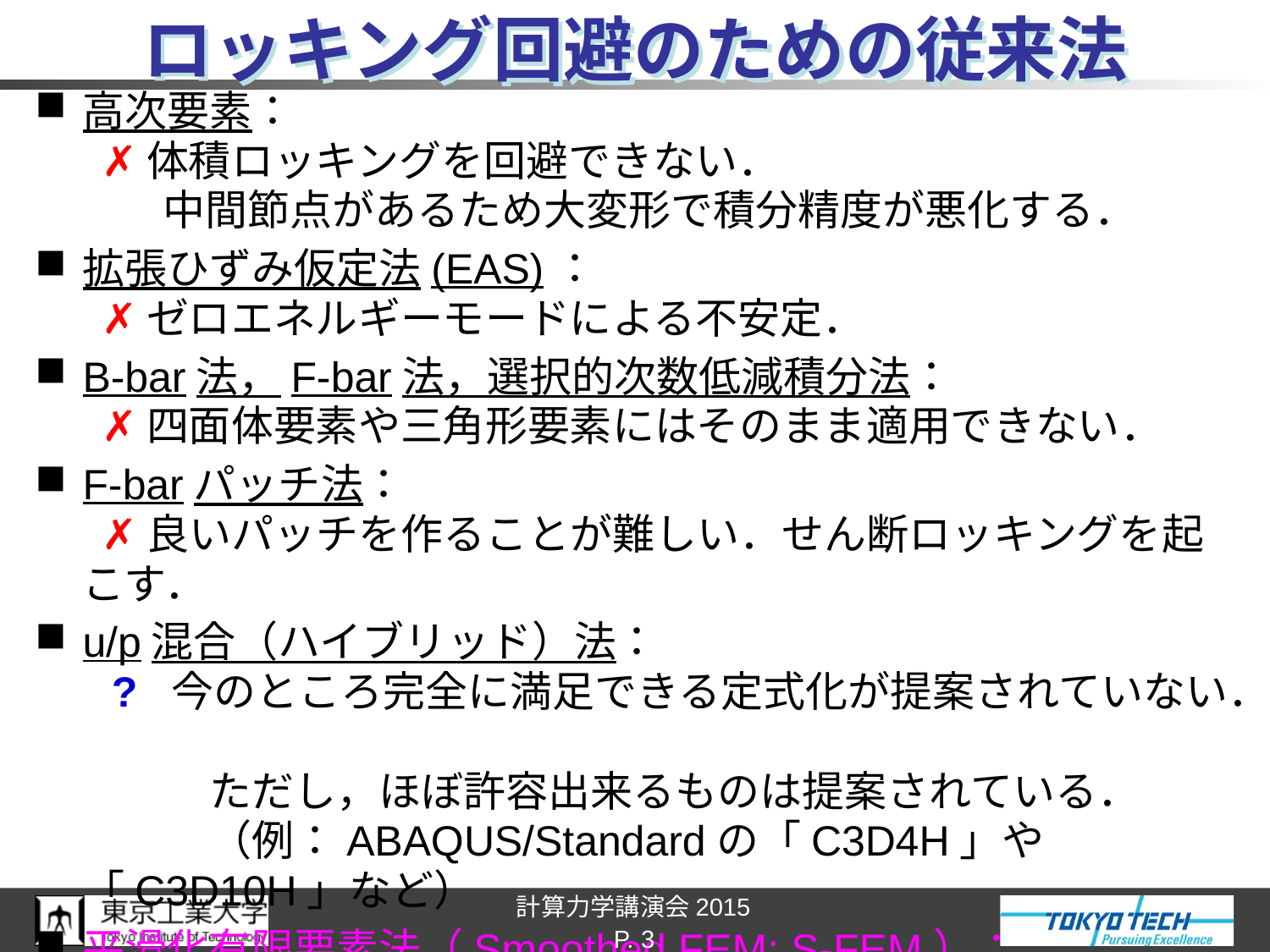

# ロッキング回避のための従来法
高次要素：
  ✗ 体積ロッキングを回避できない．
　    中間節点があるため大変形で積分精度が悪化する．
拡張ひずみ仮定法(EAS)：
  ✗ ゼロエネルギーモードによる不安定．
B-bar法，F-bar法，選択的次数低減積分法：
  ✗ 四面体要素や三角形要素にはそのまま適用できない．
F-barパッチ法：
  ✗ 良いパッチを作ることが難しい．せん断ロッキングを起こす．
u/p混合（ハイブリッド）法：
  ?  今のところ完全に満足できる定式化が提案されていない．
　　　ただし，ほぼ許容出来るものは提案されている．
　　　（例：ABAQUS/Standardの「C3D4H」や「C3D10H」など）
平滑化有限要素法（Smoothed FEM: S-FEM）：
  ? 四面体でもロッキングを回避するより良い定式化を模索中．
P. 3